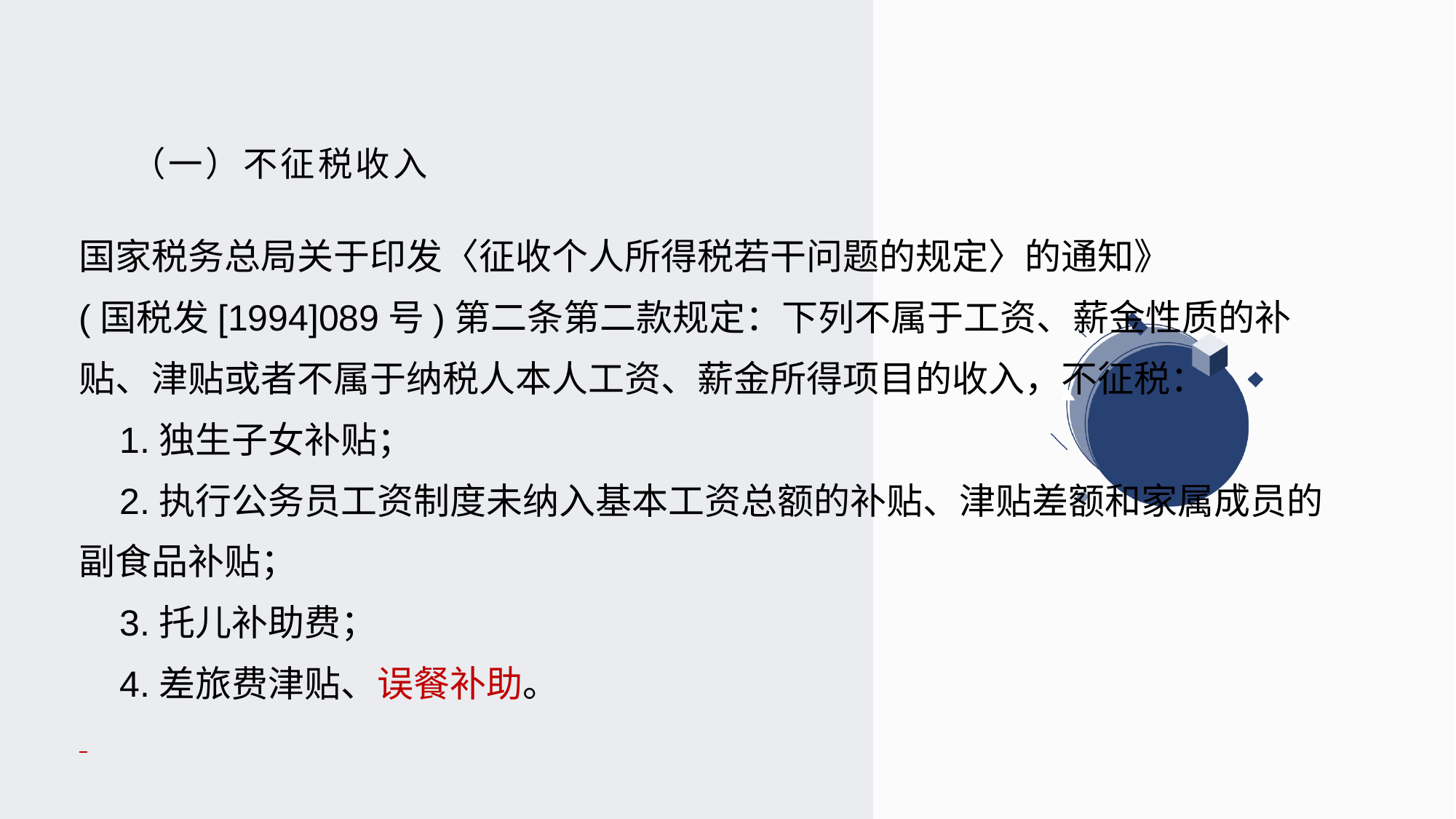

# （一）不征税收入
国家税务总局关于印发〈征收个人所得税若干问题的规定〉的通知》
(国税发[1994]089号)第二条第二款规定：下列不属于工资、薪金性质的补贴、津贴或者不属于纳税人本人工资、薪金所得项目的收入，不征税：
    1.独生子女补贴；
    2.执行公务员工资制度未纳入基本工资总额的补贴、津贴差额和家属成员的副食品补贴；
    3.托儿补助费；
    4.差旅费津贴、误餐补助。